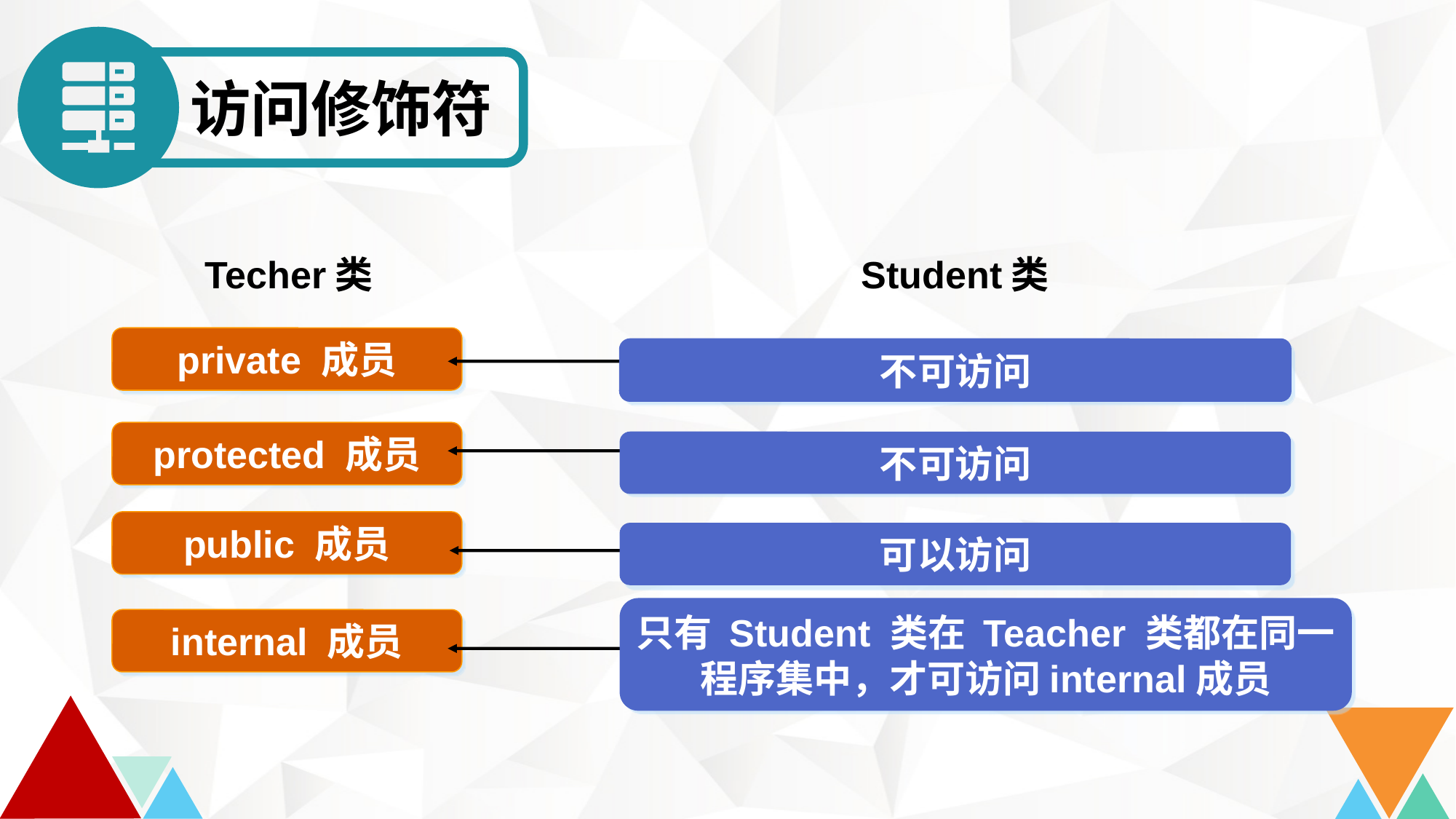

访问修饰符
Techer类
Student类
private 成员
不可访问

protected 成员
不可访问

public 成员
可以访问

只有 Student 类在 Teacher 类都在同一程序集中，才可访问internal成员
internal 成员